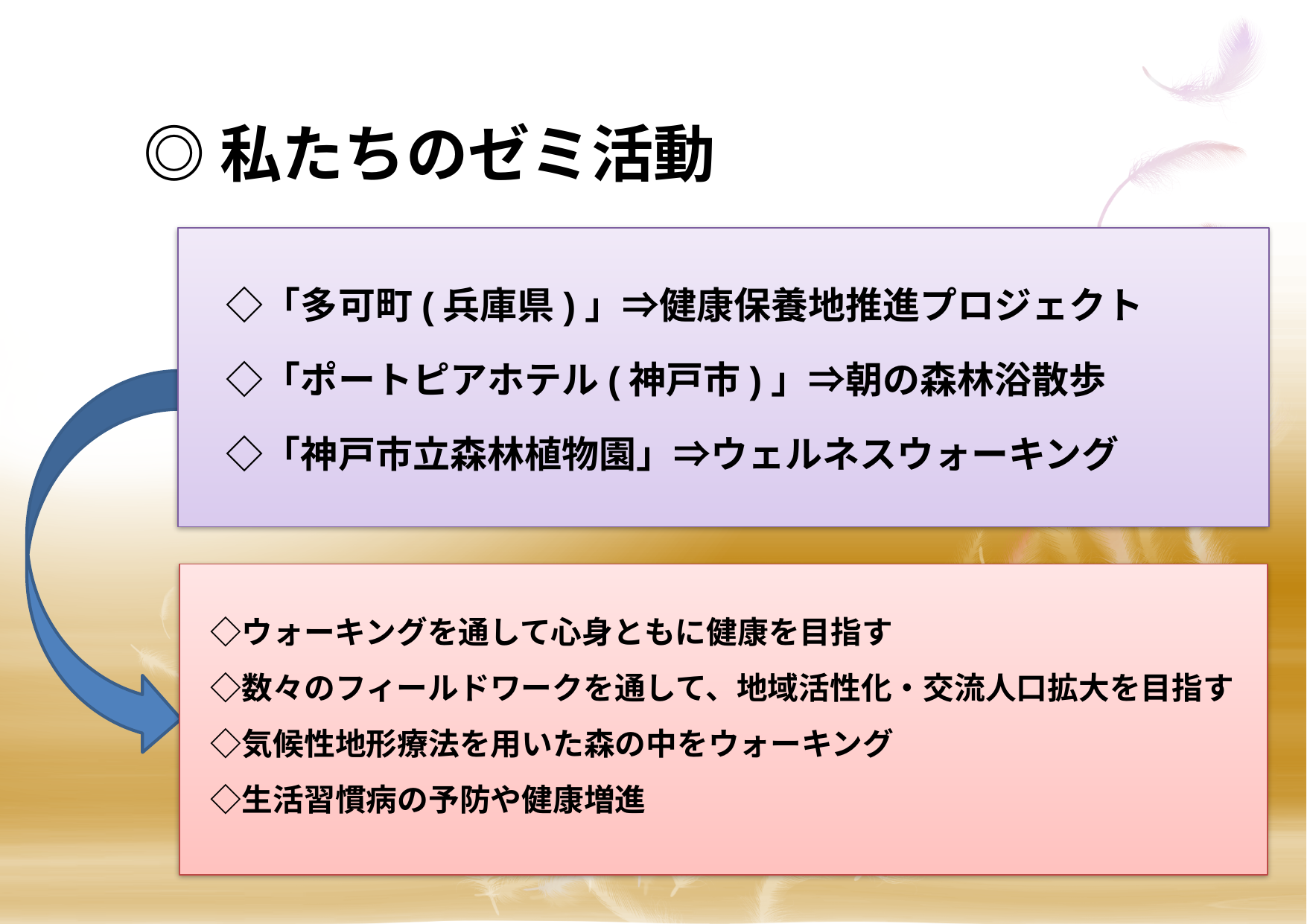

# ◎私たちのゼミ活動

　◇「多可町(兵庫県)」⇒健康保養地推進プロジェクト
　◇「ポートピアホテル(神戸市)」⇒朝の森林浴散歩
　◇「神戸市立森林植物園」⇒ウェルネスウォーキング

　◇ウォーキングを通して心身ともに健康を目指す
　◇数々のフィールドワークを通して、地域活性化・交流人口拡大を目指す
　◇気候性地形療法を用いた森の中をウォーキング
　◇生活習慣病の予防や健康増進